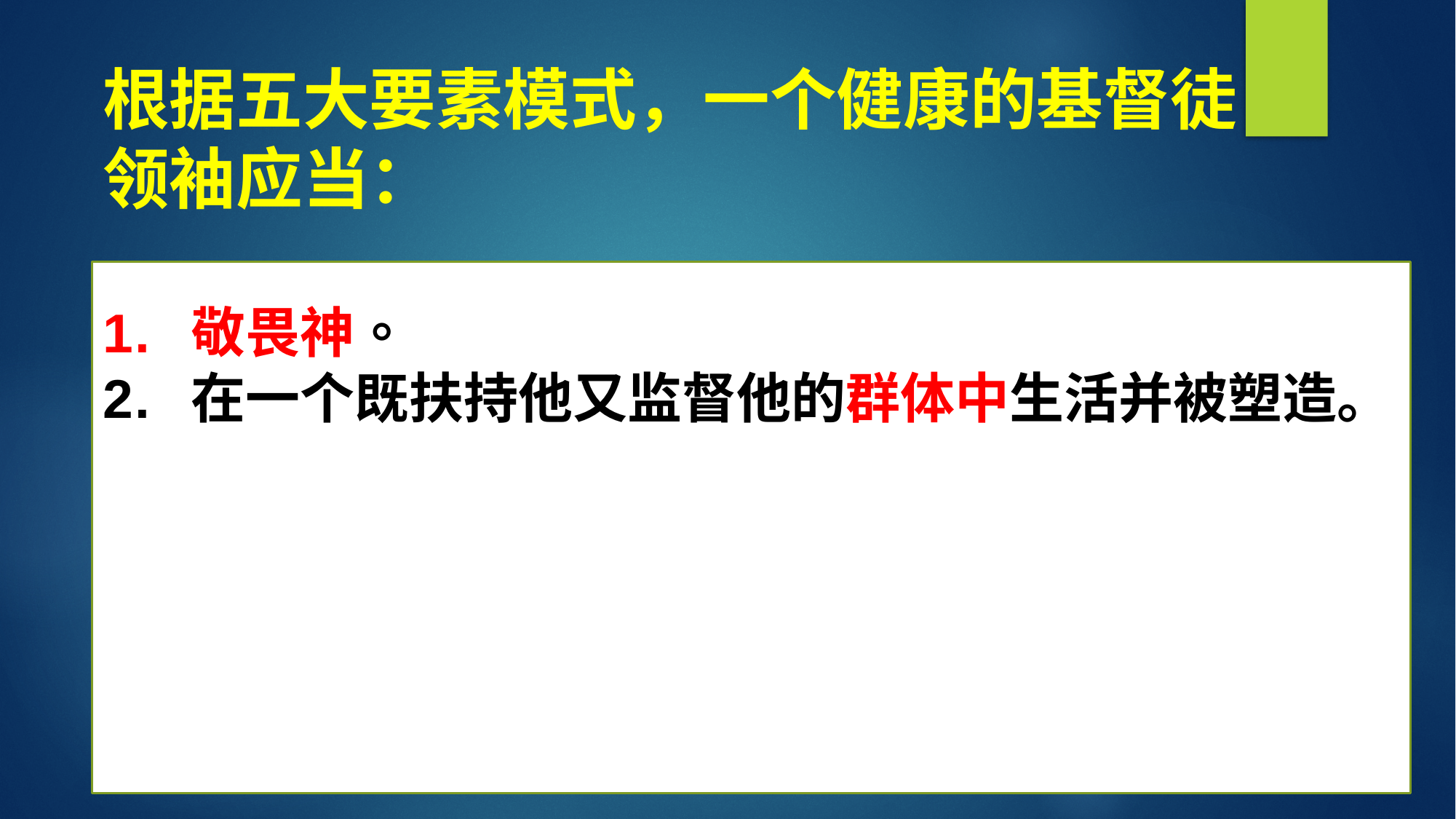

根据五大要素模式，一个健康的基督徒领袖应当：
敬畏神。
在一个既扶持他又监督他的群体中生活并被塑造。
有过硬的品德。
清楚神的呼召，又能真实、清楚、满怀热忱地传达神的旨意。
5. 具备必要的才干、恩赐、技能和知识来带领人们
   实现神的旨意。